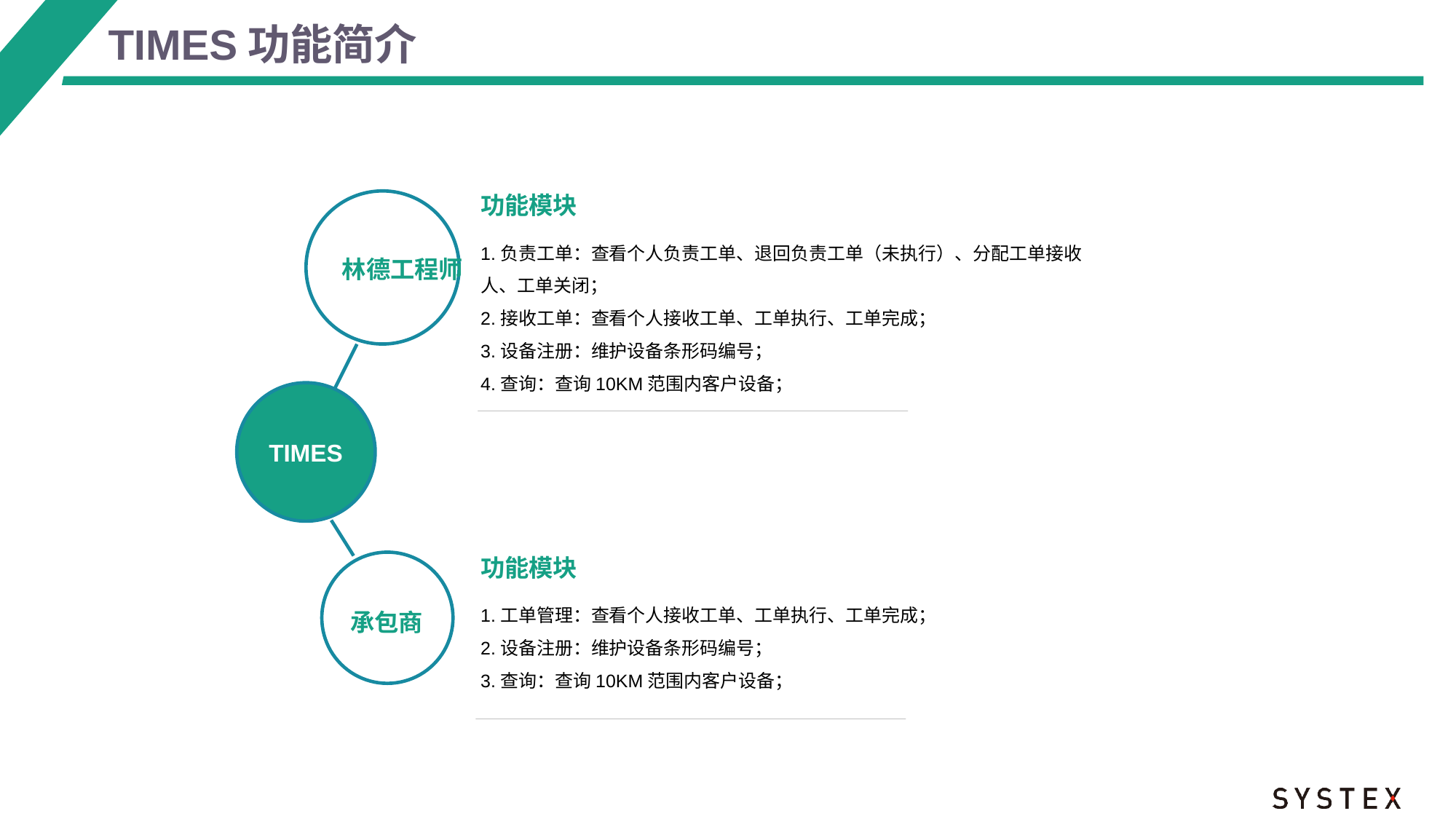

TIMES功能简介

功能模块
1.负责工单：查看个人负责工单、退回负责工单（未执行）、分配工单接收人、工单关闭；
2.接收工单：查看个人接收工单、工单执行、工单完成；
3.设备注册：维护设备条形码编号；
4.查询：查询10KM范围内客户设备；

林德工程师

TIMES
功能模块
1.工单管理：查看个人接收工单、工单执行、工单完成；
2.设备注册：维护设备条形码编号；
3.查询：查询10KM范围内客户设备；

承包商